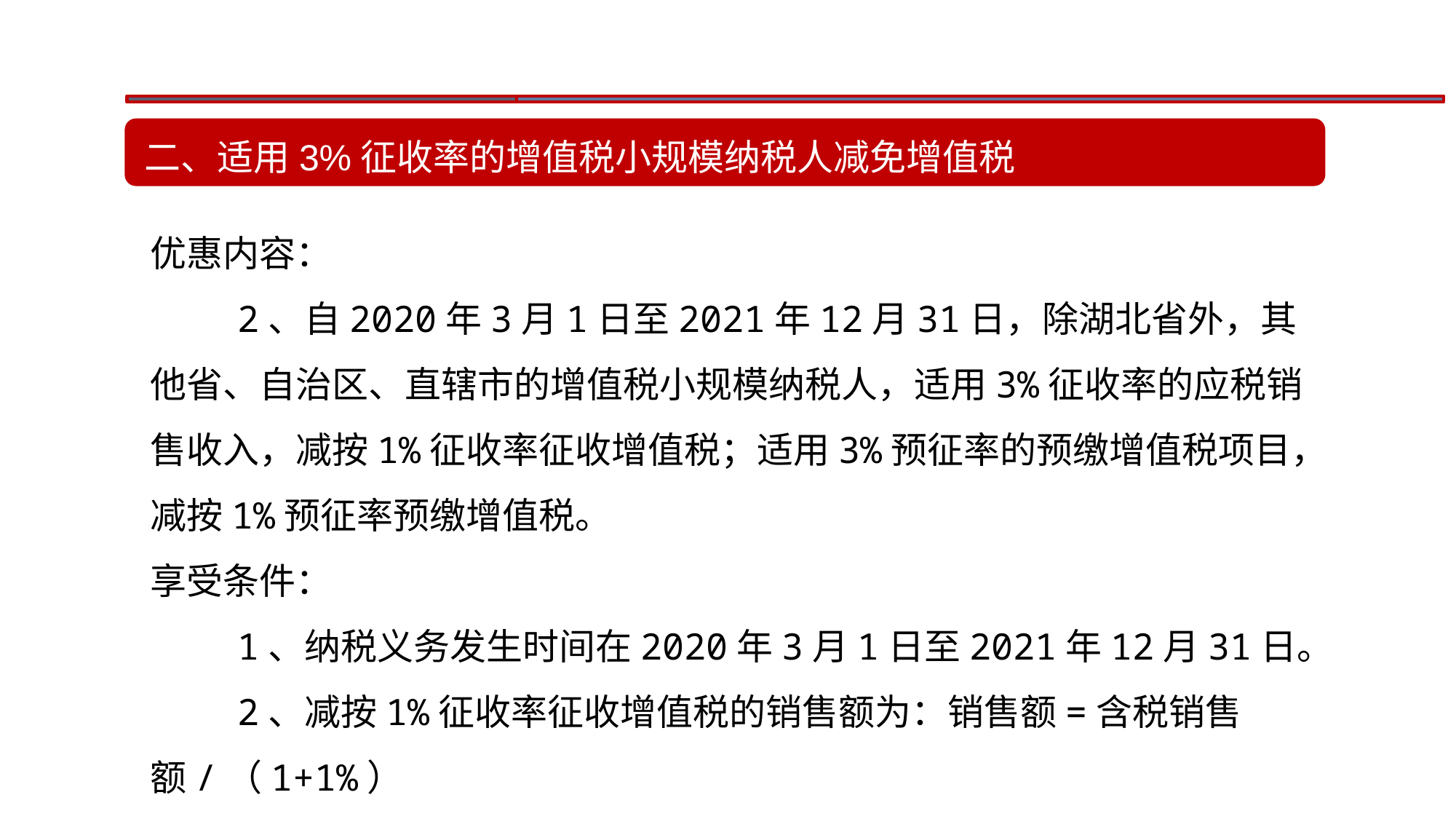

二、适用3%征收率的增值税小规模纳税人减免增值税
优惠内容：
    2、自2020年3月1日至2021年12月31日，除湖北省外，其他省、自治区、直辖市的增值税小规模纳税人，适用3%征收率的应税销售收入，减按1%征收率征收增值税；适用3%预征率的预缴增值税项目，减按1%预征率预缴增值税。
享受条件：
    1、纳税义务发生时间在2020年3月1日至2021年12月31日。
    2、减按1%征收率征收增值税的销售额为：销售额=含税销售额/（1+1%）